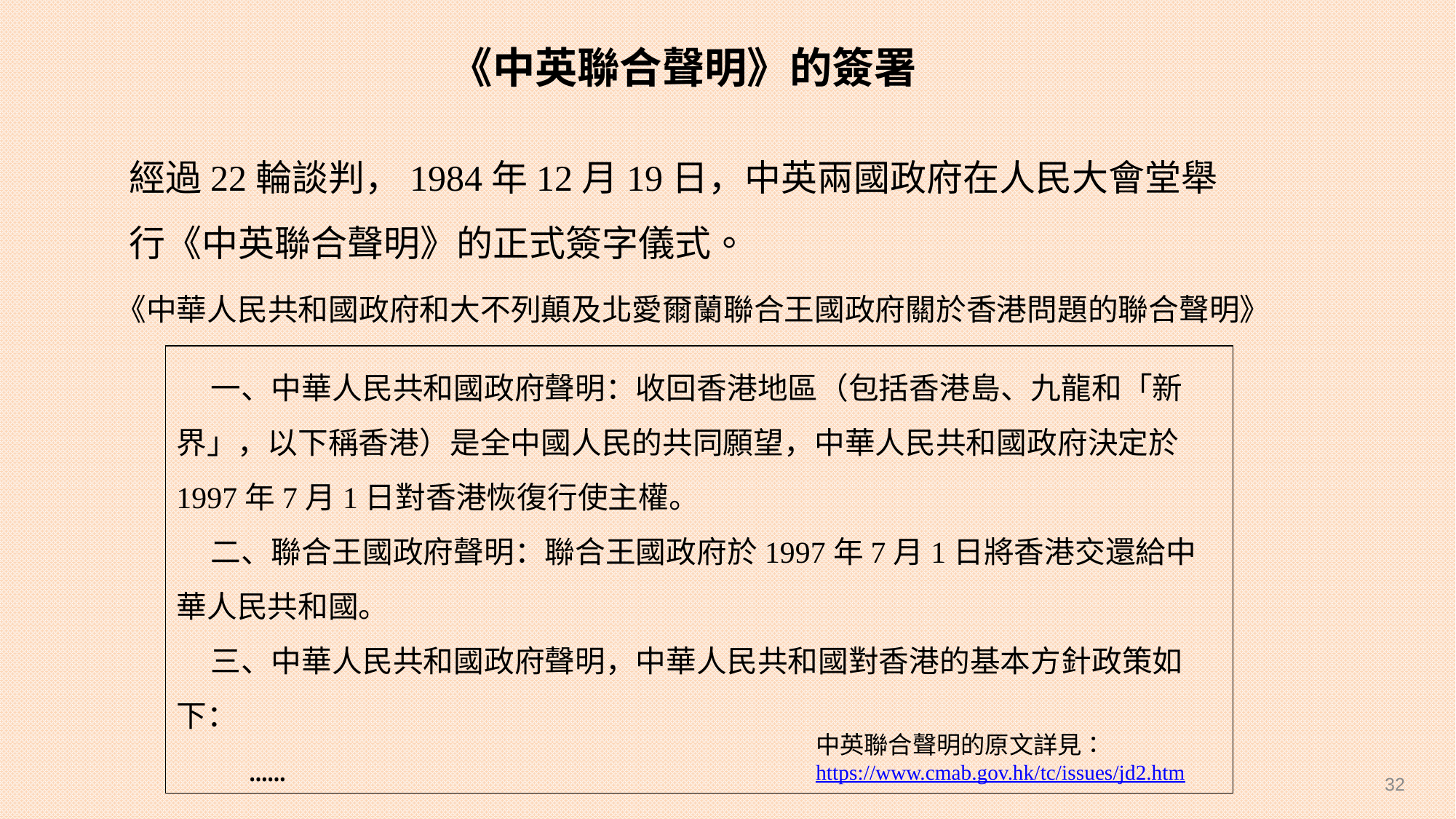

《中英聯合聲明》的簽署
經過22輪談判，1984年12月19日，中英兩國政府在人民大會堂舉行《中英聯合聲明》的正式簽字儀式。
《中華人民共和國政府和大不列顛及北愛爾蘭聯合王國政府關於香港問題的聯合聲明》
    一、中華人民共和國政府聲明：收回香港地區（包括香港島、九龍和「新界」，以下稱香港）是全中國人民的共同願望，中華人民共和國政府決定於1997年7月1日對香港恢復行使主權。
    二、聯合王國政府聲明：聯合王國政府於1997年7月1日將香港交還給中華人民共和國。
    三、中華人民共和國政府聲明，中華人民共和國對香港的基本方針政策如下：
    ……
中英聯合聲明的原文詳見：
https://www.cmab.gov.hk/tc/issues/jd2.htm
32